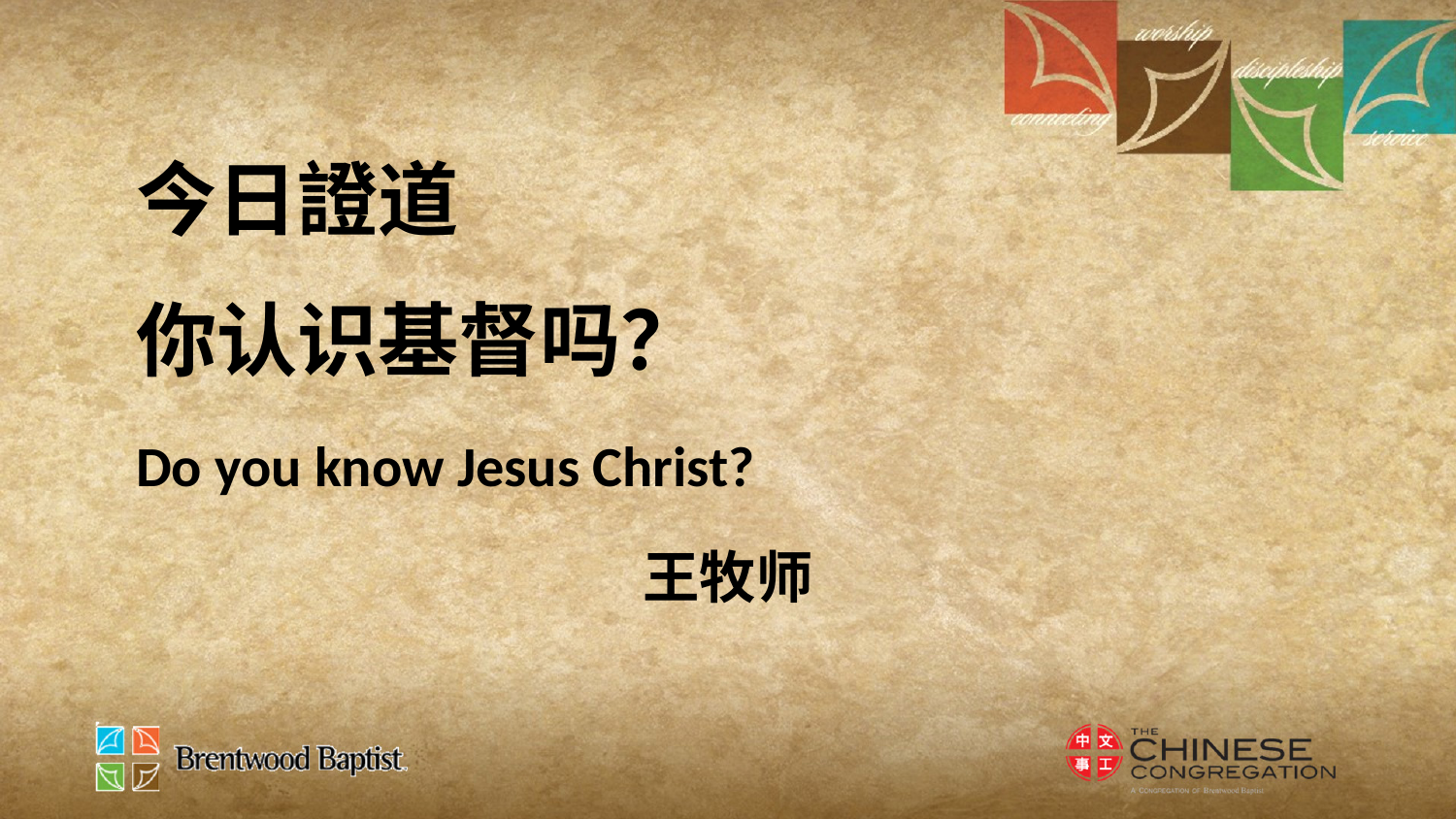

今日證道

你认识基督吗？

Do you know Jesus Christ?

王牧师